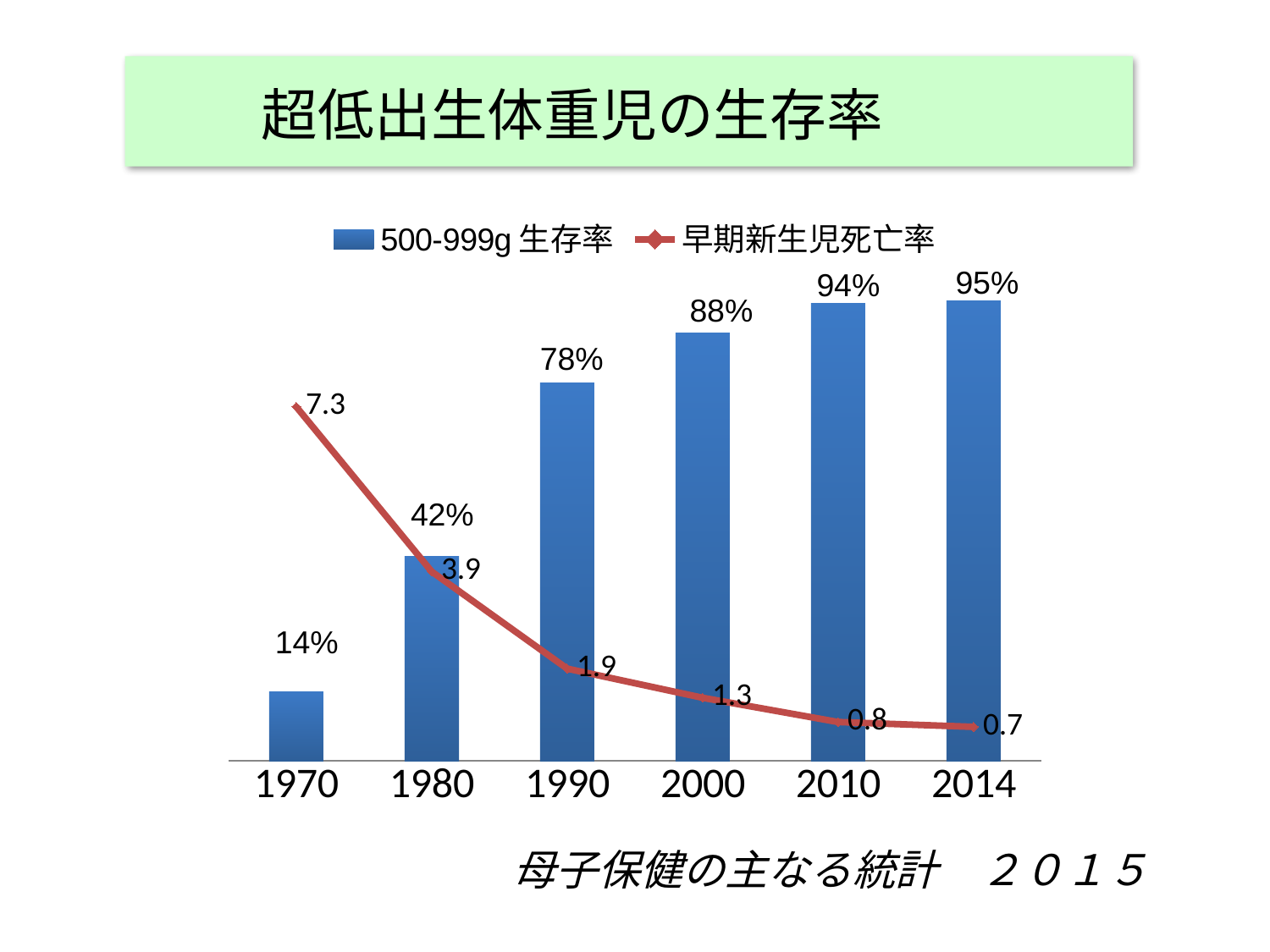

# 超低出生体重児の生存率

### Chart

| Category | 500-999g生存率 | 早期新生児死亡率 |
|---|---|---|
| 1970 | 1.43 | 7.3 |
| 1980 | 4.21 | 3.9 |
| 1990 | 7.79 | 1.9 |
| 2000 | 8.82 | 1.3 |
| 2010 | 9.43 | 0.8 |
| 2014 | 9.49 | 0.7 |
95%
94%
88%
78%
42%
14%
母子保健の主なる統計　２０１５